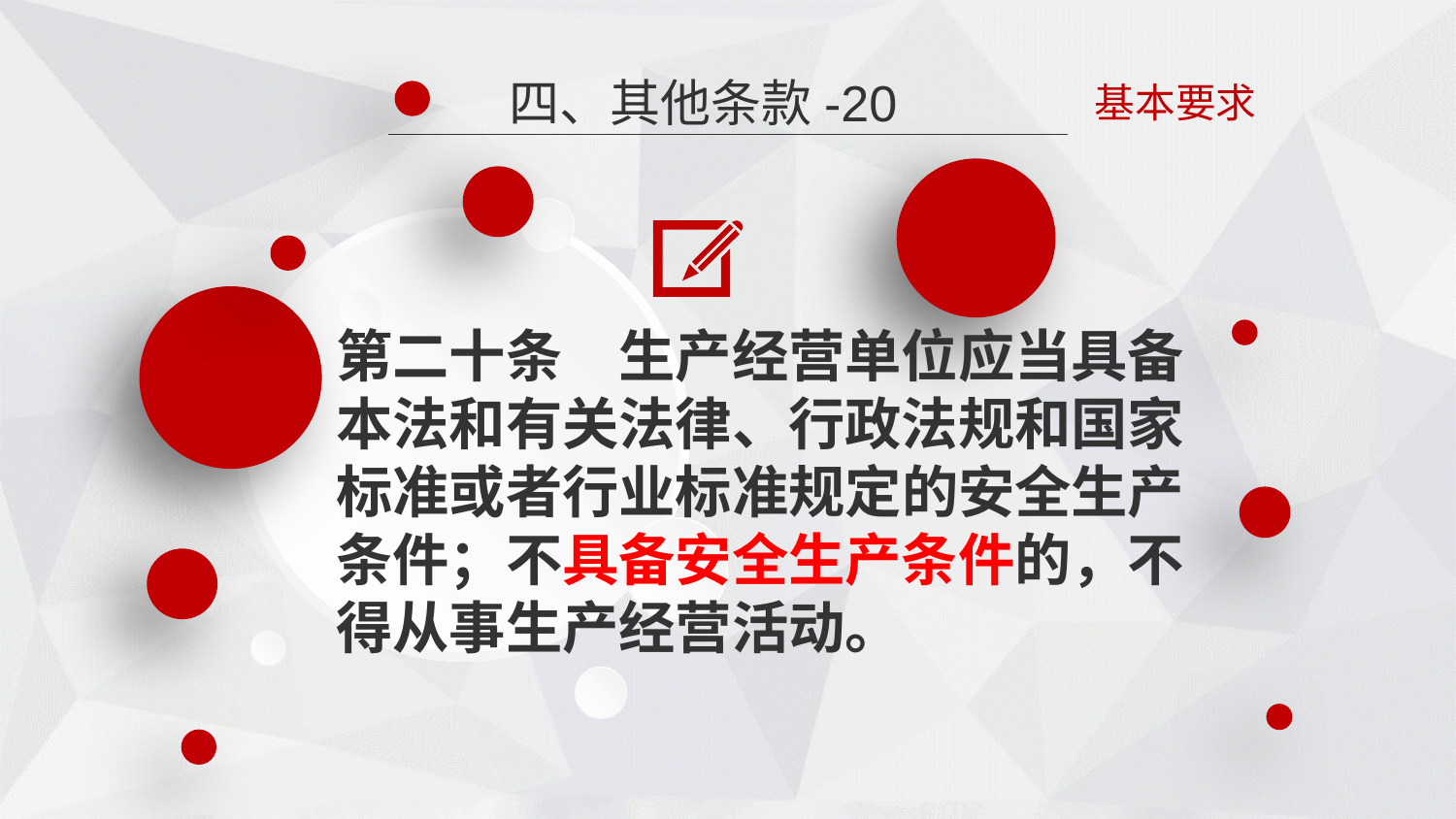

四、其他条款-20
基本要求

第二十条　生产经营单位应当具备本法和有关法律、行政法规和国家标准或者行业标准规定的安全生产条件；不具备安全生产条件的，不得从事生产经营活动。